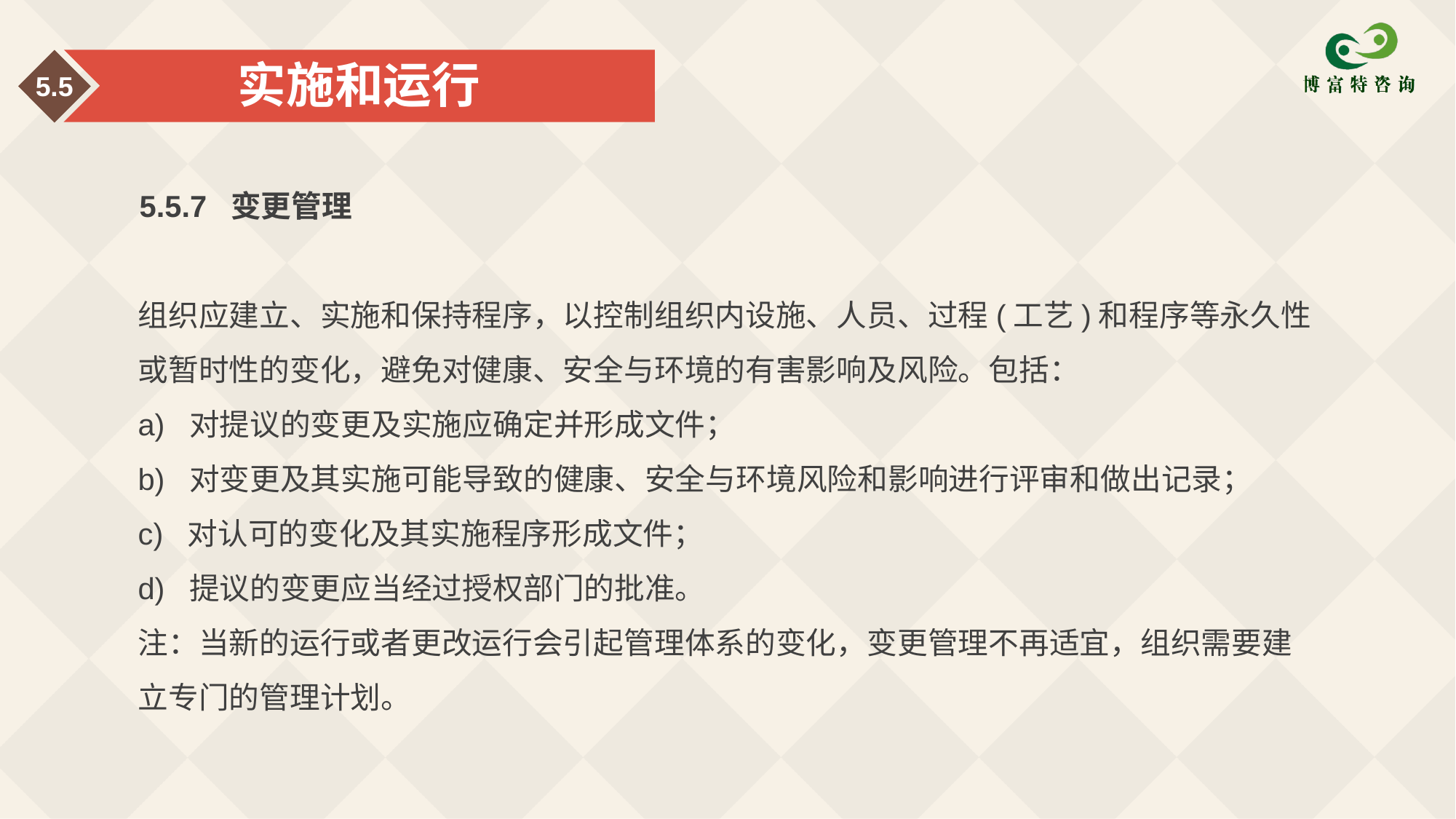

实施和运行

5.5
5.5.7  变更管理
组织应建立、实施和保持程序，以控制组织内设施、人员、过程(工艺)和程序等永久性或暂时性的变化，避免对健康、安全与环境的有害影响及风险。包括：
a)  对提议的变更及实施应确定并形成文件；
b)  对变更及其实施可能导致的健康、安全与环境风险和影响进行评审和做出记录；
c)  对认可的变化及其实施程序形成文件；
d)  提议的变更应当经过授权部门的批准。
注：当新的运行或者更改运行会引起管理体系的变化，变更管理不再适宜，组织需要建立专门的管理计划。